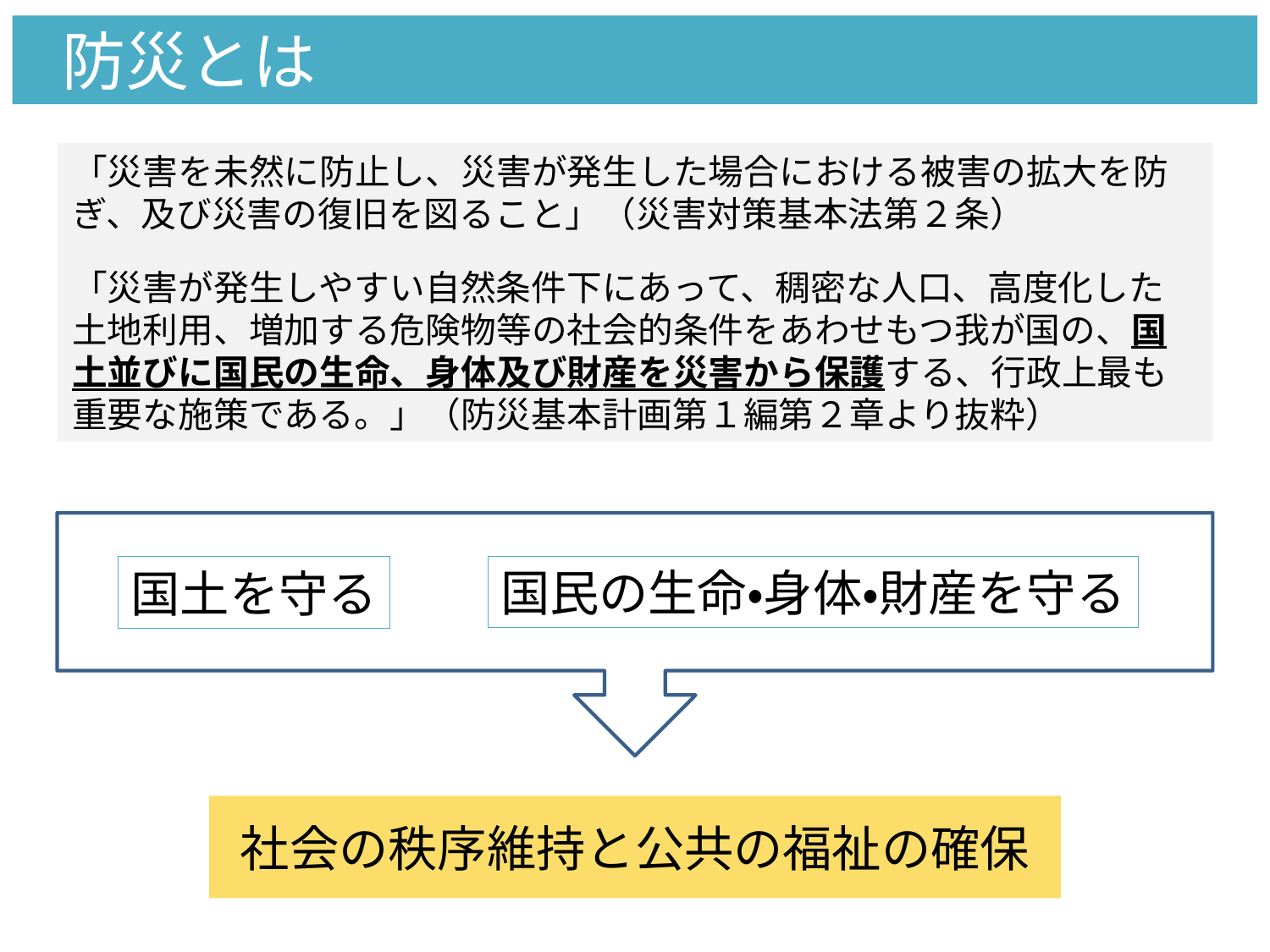

防災とは
「災害を未然に防止し、災害が発生した場合における被害の拡大を防ぎ、及び災害の復旧を図ること」（災害対策基本法第２条）
「災害が発生しやすい自然条件下にあって、稠密な人口、高度化した土地利用、増加する危険物等の社会的条件をあわせもつ我が国の、国土並びに国民の生命、身体及び財産を災害から保護する、行政上最も重要な施策である。」（防災基本計画第１編第２章より抜粋）

国民の生命・身体・財産を守る
国土を守る
社会の秩序維持と公共の福祉の確保